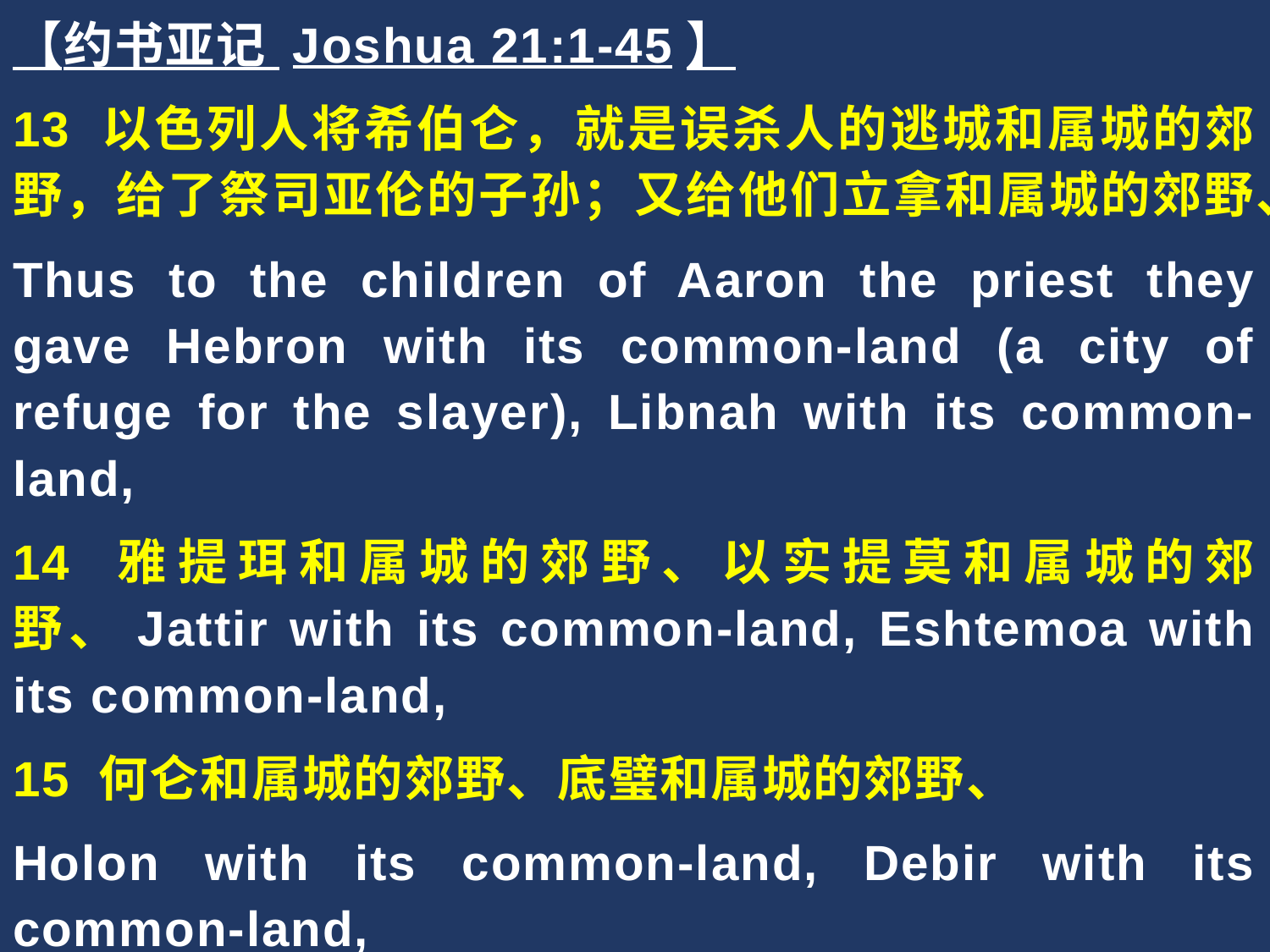

【约书亚记 Joshua 21:1-45】
13 以色列人将希伯仑，就是误杀人的逃城和属城的郊野，给了祭司亚伦的子孙；又给他们立拿和属城的郊野、
Thus to the children of Aaron the priest they gave Hebron with its common-land (a city of refuge for the slayer), Libnah with its common-land,
14 雅提珥和属城的郊野、以实提莫和属城的郊野、Jattir with its common-land, Eshtemoa with its common-land,
15 何仑和属城的郊野、底璧和属城的郊野、
Holon with its common-land, Debir with its common-land,